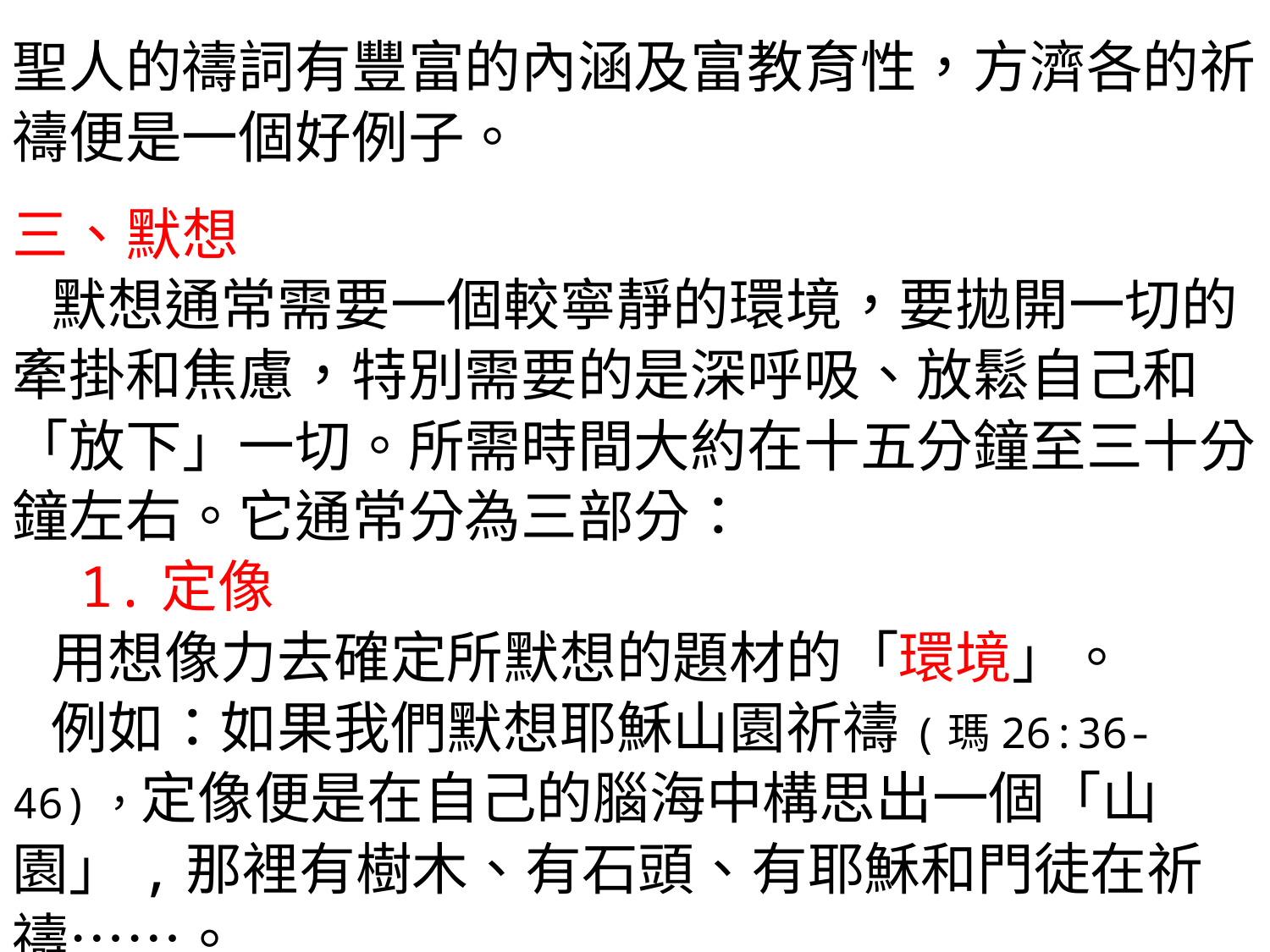

聖人的禱詞有豐富的內涵及富教育性，方濟各的祈禱便是一個好例子。
三、默想
  默想通常需要一個較寧靜的環境，要拋開一切的牽掛和焦慮，特別需要的是深呼吸、放鬆自己和「放下」一切。所需時間大約在十五分鐘至三十分鐘左右。它通常分為三部分：
  1.定像
  用想像力去確定所默想的題材的「環境」。
  例如：如果我們默想耶穌山園祈禱(瑪26:36-46)，定像便是在自己的腦海中構思出一個「山園」,那裡有樹木、有石頭、有耶穌和門徒在祈禱……。